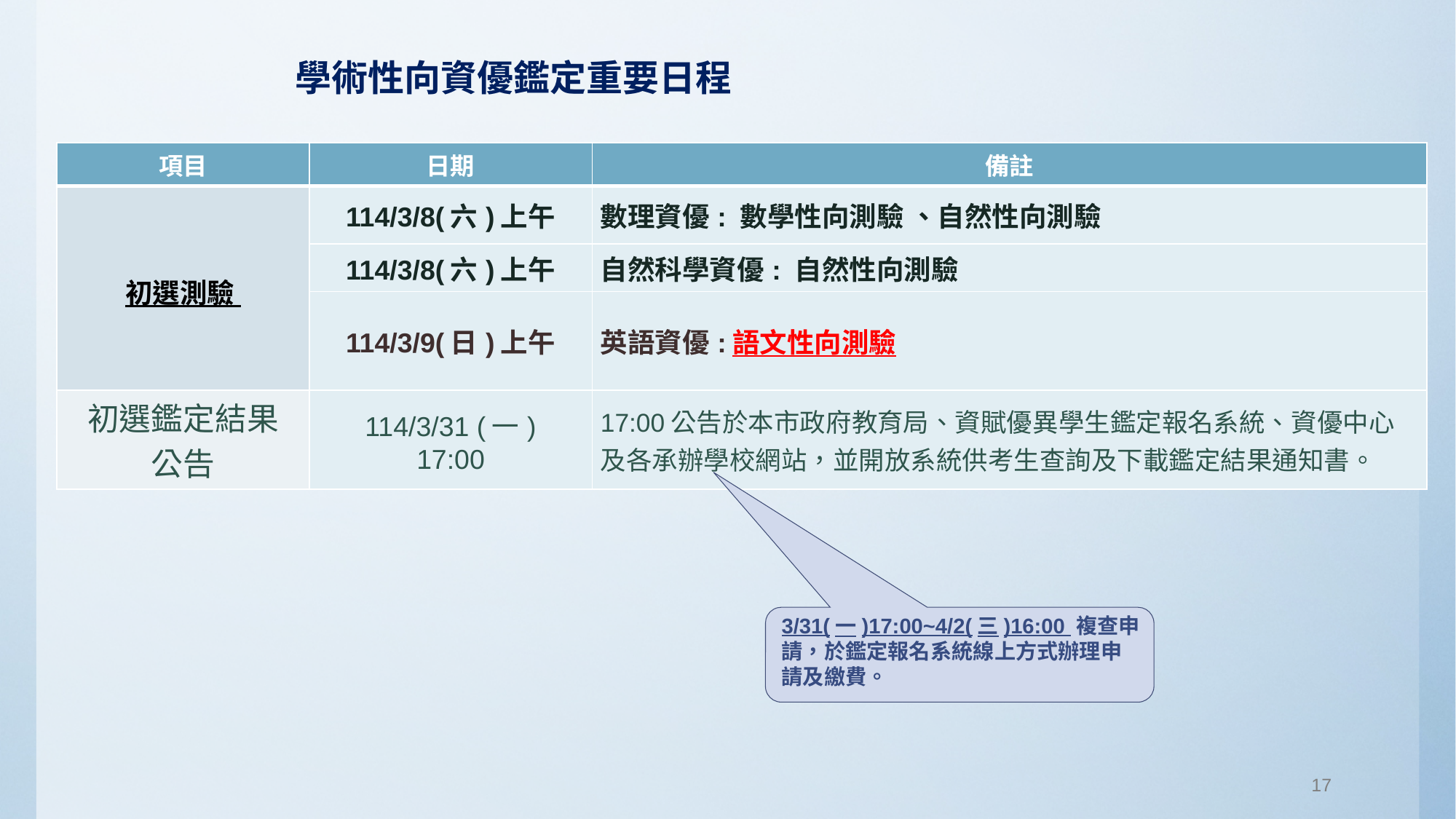

學術性向資優鑑定重要日程
| 項目 | 日期 | 備註 |
| --- | --- | --- |
| 初選測驗 | 114/3/8(六)上午 | 數理資優: 數學性向測驗 、自然性向測驗 |
|  | 114/3/8(六)上午 | 自然科學資優: 自然性向測驗 |
|  | 114/3/9(日)上午 | 英語資優:語文性向測驗 |
| 初選鑑定結果 公告 | 114/3/31 (一) 17:00 | 17:00公告於本市政府教育局、資賦優異學生鑑定報名系統、資優中心及各承辦學校網站，並開放系統供考生查詢及下載鑑定結果通知書。 |

3/31(一)17:00~4/2(三)16:00 複查申請，於鑑定報名系統線上方式辦理申請及繳費。
17